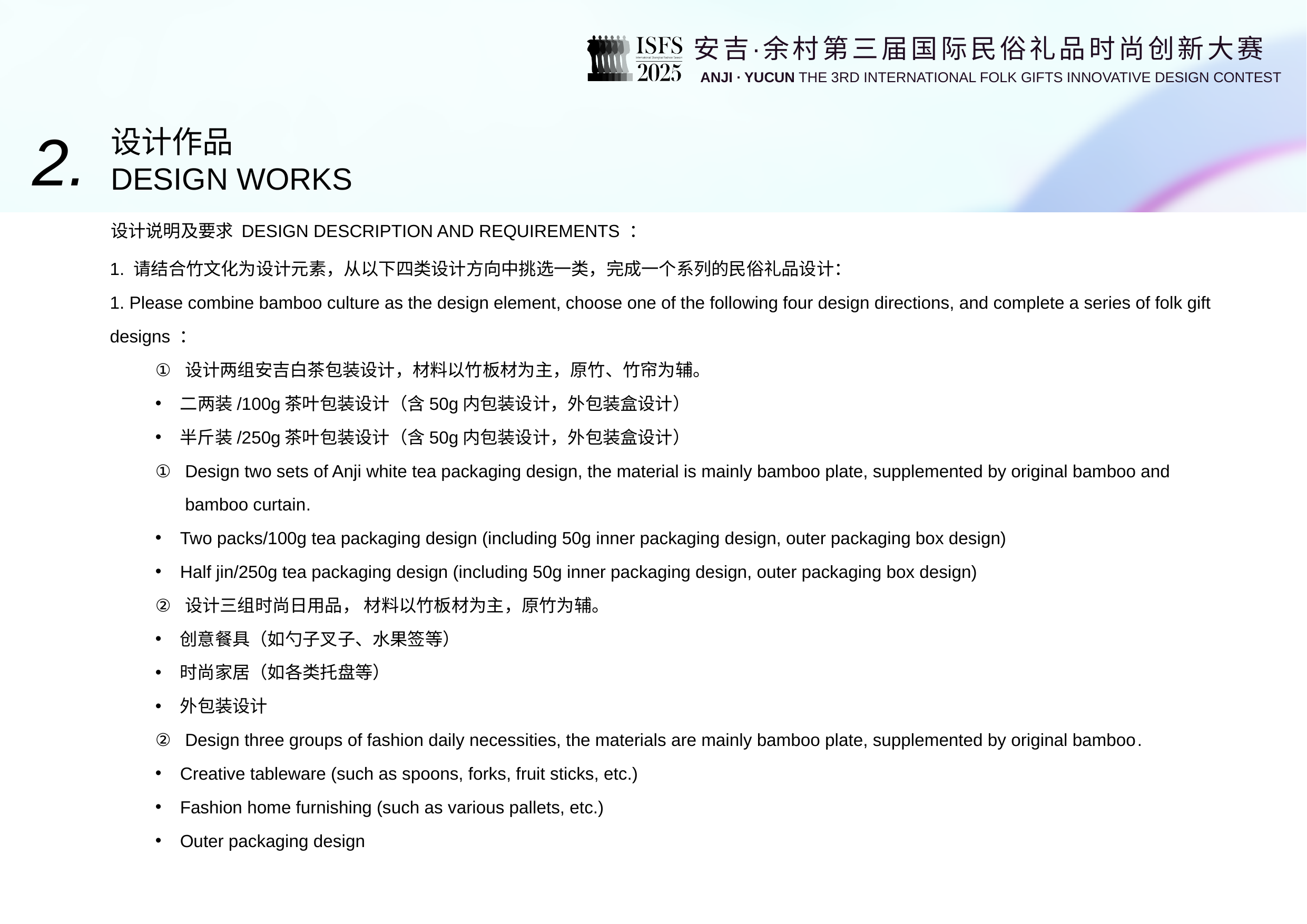

2.
设计作品
DESIGN WORKS
设计说明及要求 DESIGN DESCRIPTION AND REQUIREMENTS ：
1. 请结合竹文化为设计元素，从以下四类设计方向中挑选一类，完成一个系列的民俗礼品设计：
1. Please combine bamboo culture as the design element, choose one of the following four design directions, and complete a series of folk gift designs ：
设计两组安吉白茶包装设计，材料以竹板材为主，原竹、竹帘为辅。
二两装/100g茶叶包装设计（含50g内包装设计，外包装盒设计）
半斤装/250g茶叶包装设计（含50g内包装设计，外包装盒设计）
Design two sets of Anji white tea packaging design, the material is mainly bamboo plate, supplemented by original bamboo and bamboo curtain.
Two packs/100g tea packaging design (including 50g inner packaging design, outer packaging box design)
Half jin/250g tea packaging design (including 50g inner packaging design, outer packaging box design)
设计三组时尚日用品， 材料以竹板材为主，原竹为辅。
创意餐具（如勺子叉子、水果签等）
时尚家居（如各类托盘等）
外包装设计
Design three groups of fashion daily necessities, the materials are mainly bamboo plate, supplemented by original bamboo.
Creative tableware (such as spoons, forks, fruit sticks, etc.)
Fashion home furnishing (such as various pallets, etc.)
Outer packaging design